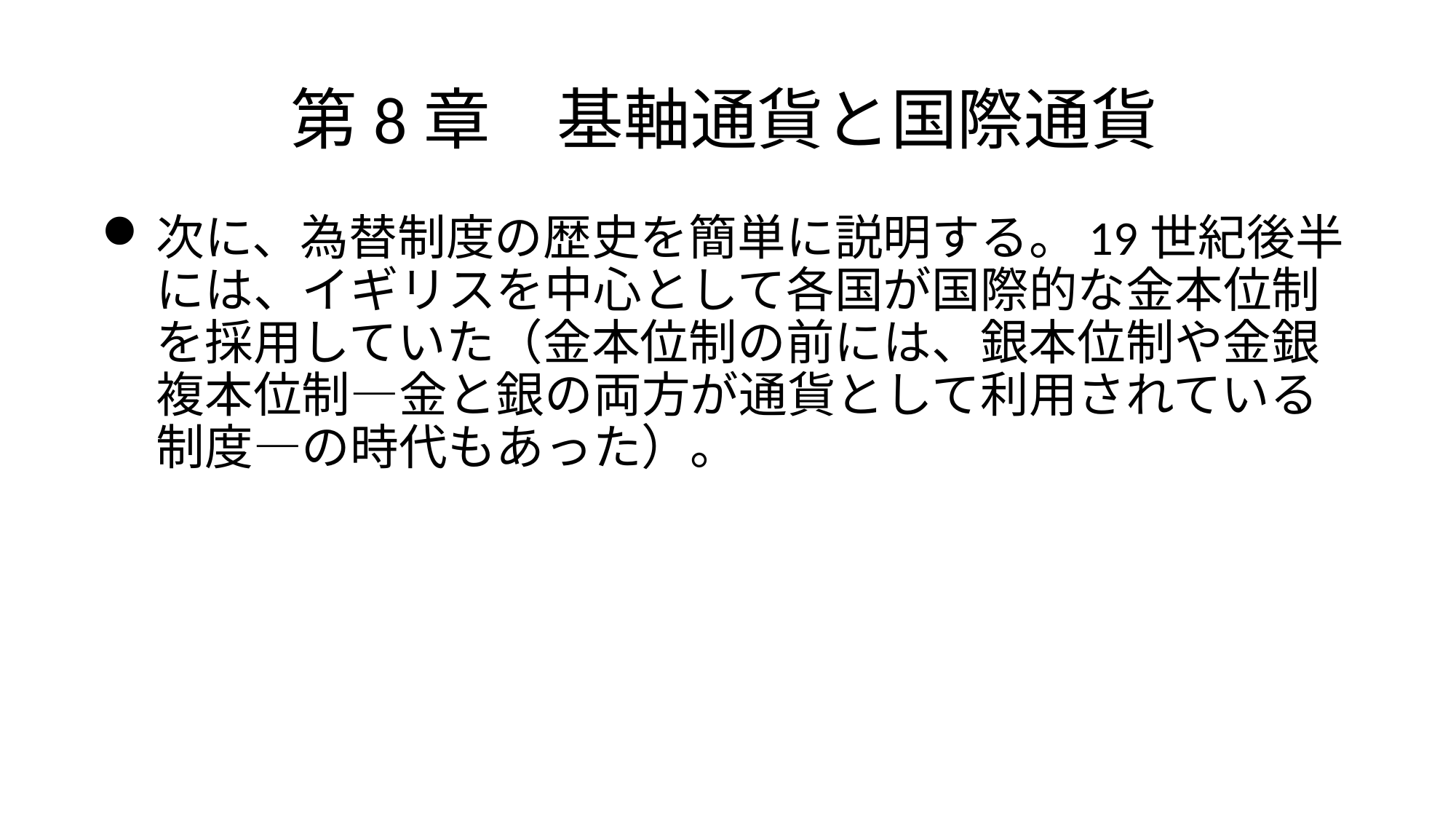

# 第8章　基軸通貨と国際通貨
次に、為替制度の歴史を簡単に説明する。19世紀後半には、イギリスを中心として各国が国際的な金本位制 を採用していた（金本位制の前には、銀本位制や金銀複本位制―金と銀の両方が通貨として利用されている制度―の時代もあった）。